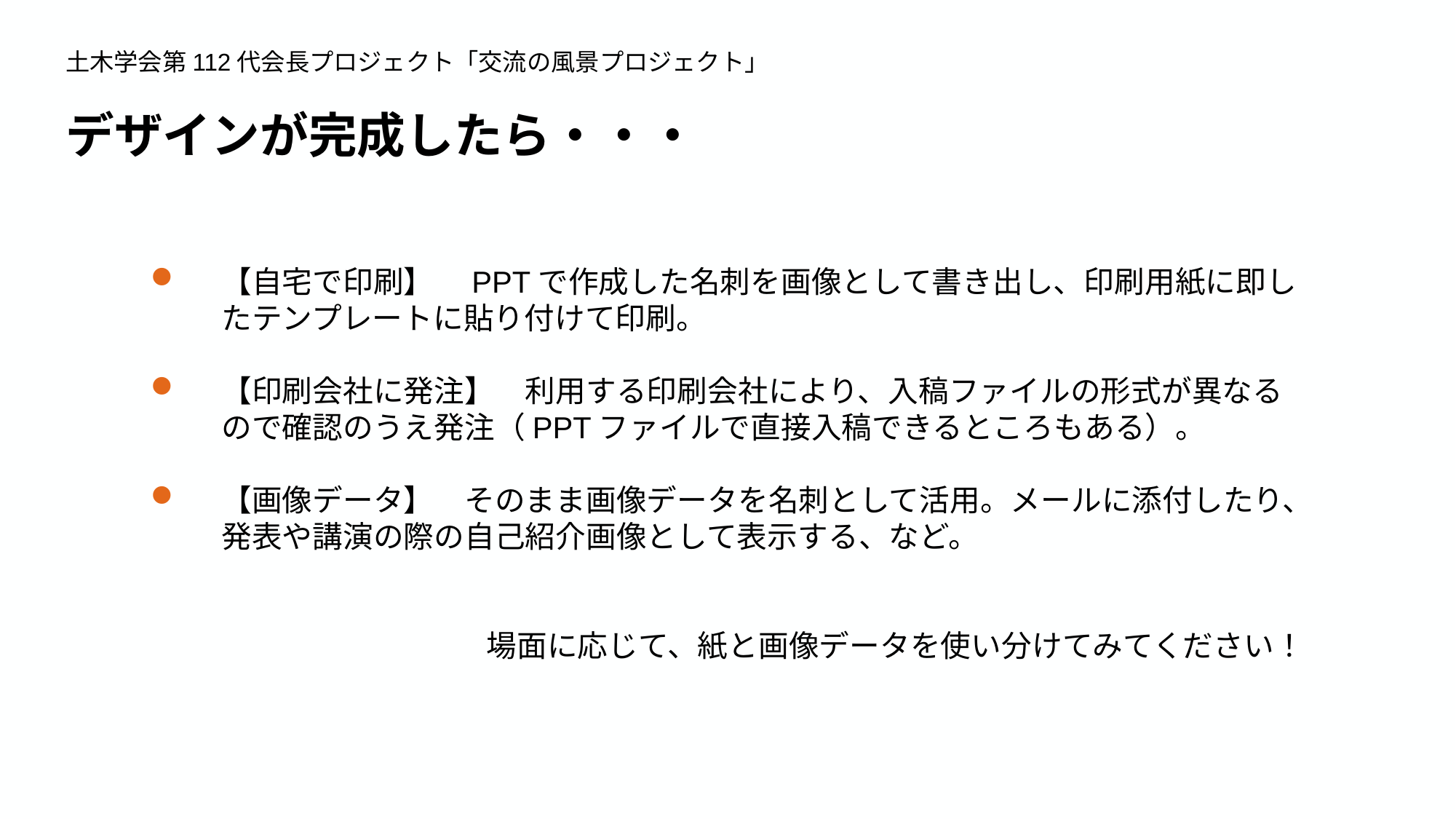

土木学会第112代会長プロジェクト「交流の風景プロジェクト」

デザインが完成したら・・・
【自宅で印刷】　PPTで作成した名刺を画像として書き出し、印刷用紙に即したテンプレートに貼り付けて印刷。

【印刷会社に発注】　利用する印刷会社により、入稿ファイルの形式が異なるので確認のうえ発注（PPTファイルで直接入稿できるところもある）。

【画像データ】　そのまま画像データを名刺として活用。メールに添付したり、発表や講演の際の自己紹介画像として表示する、など。

場面に応じて、紙と画像データを使い分けてみてください！